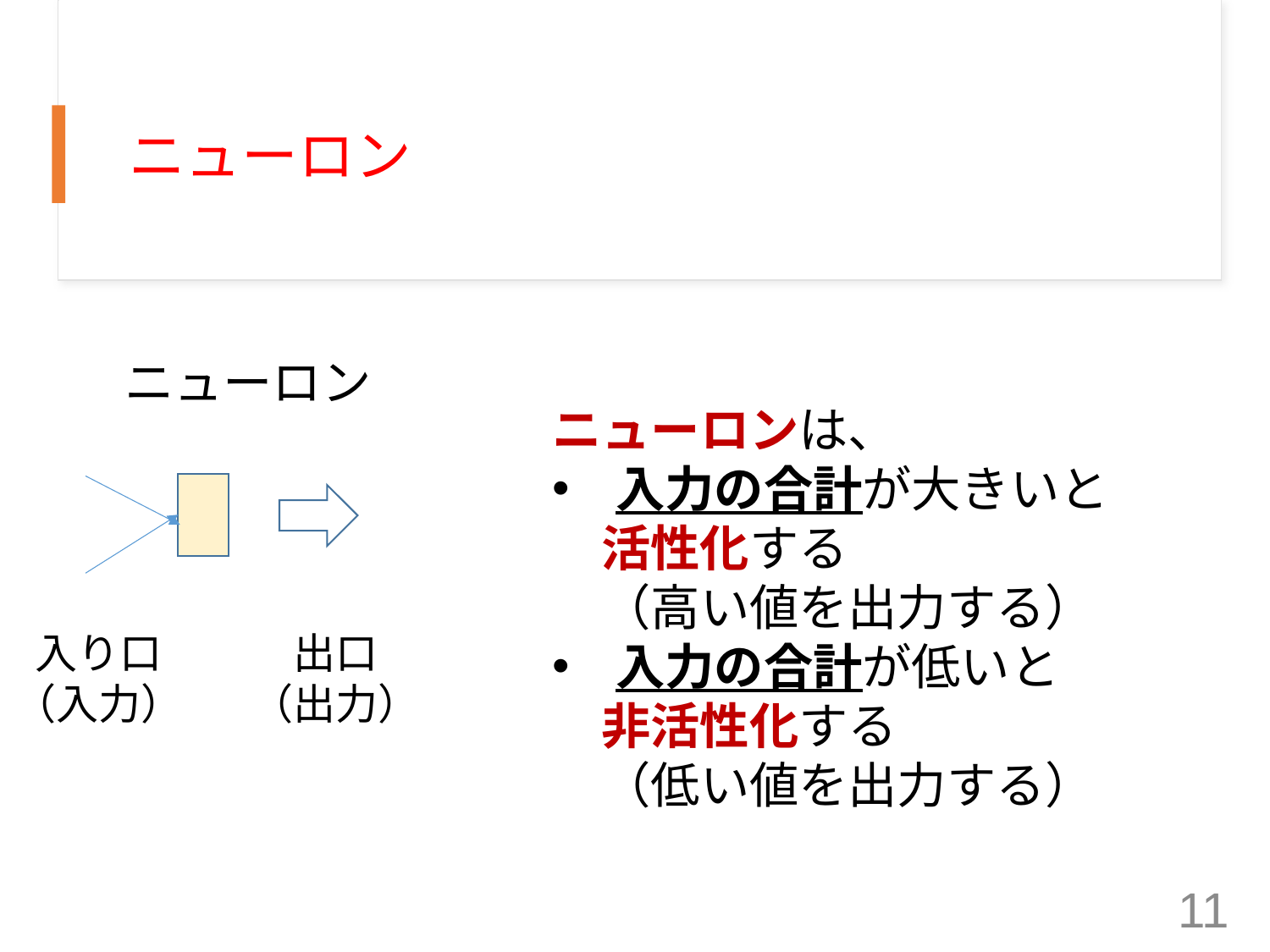

# ニューロン

ニューロン
ニューロンは、
入力の合計が大きいと
　活性化する
　（高い値を出力する）
入力の合計が低いと
　非活性化する
　（低い値を出力する）

出口
（出力）
入り口
（入力）
11